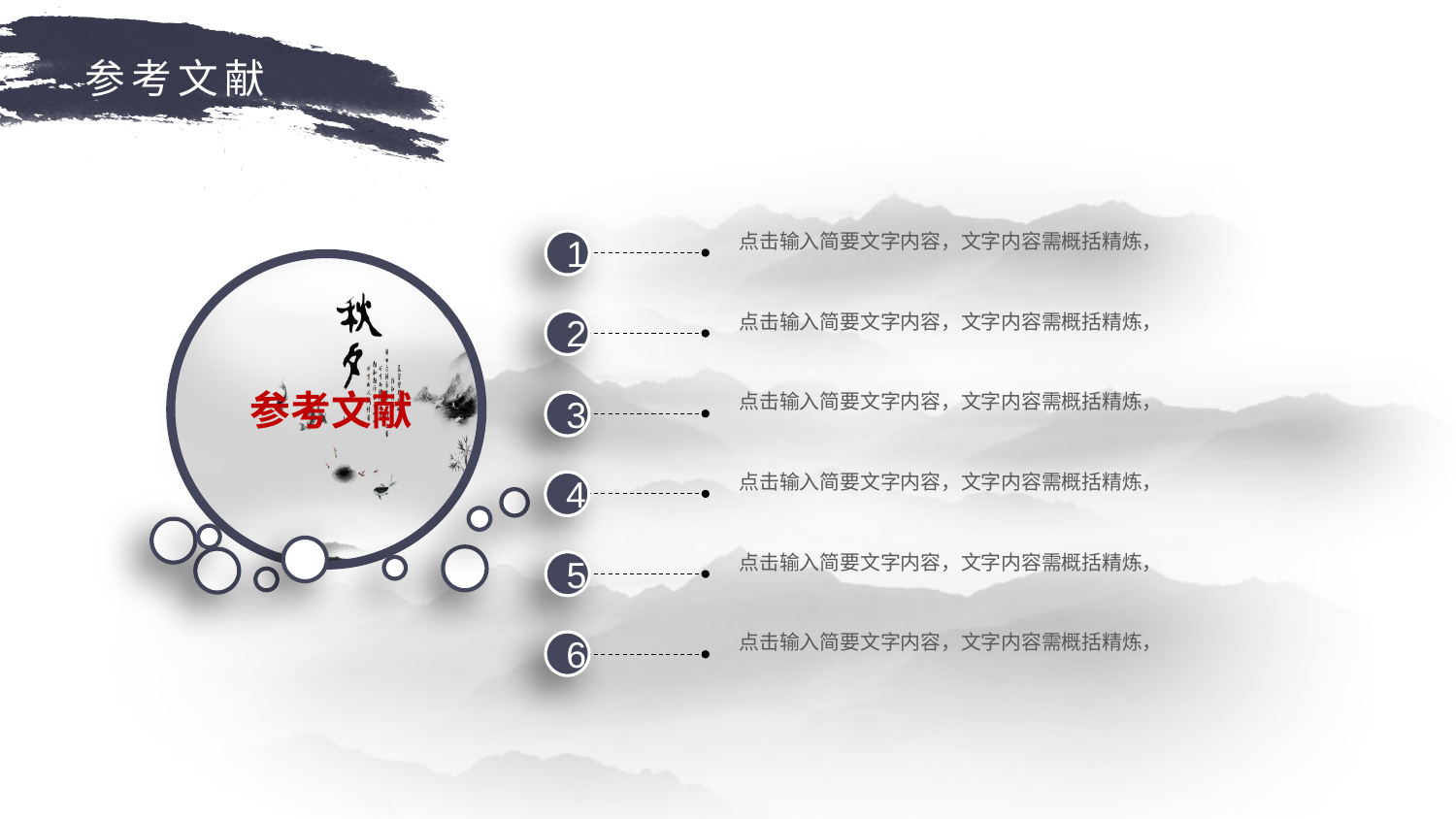

参考文献
点击输入简要文字内容，文字内容需概括精炼，
1

点击输入简要文字内容，文字内容需概括精炼，
2
参考文献
点击输入简要文字内容，文字内容需概括精炼，
3
点击输入简要文字内容，文字内容需概括精炼，
4

点击输入简要文字内容，文字内容需概括精炼，

5

点击输入简要文字内容，文字内容需概括精炼，
6